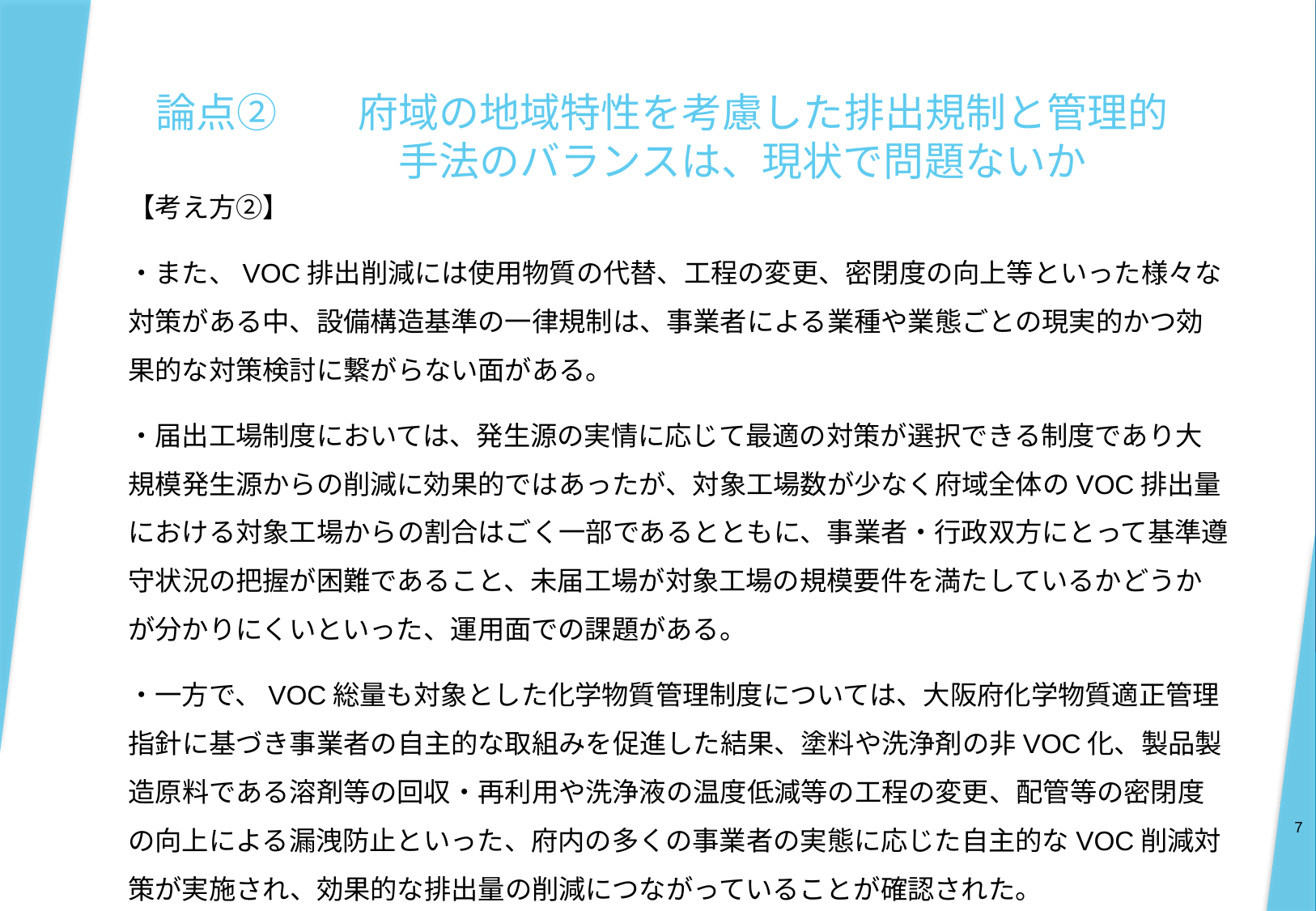

# 論点②　　府域の地域特性を考慮した排出規制と管理的 　　　　　　手法のバランスは、現状で問題ないか
【考え方②】
・また、VOC排出削減には使用物質の代替、工程の変更、密閉度の向上等といった様々な対策がある中、設備構造基準の一律規制は、事業者による業種や業態ごとの現実的かつ効果的な対策検討に繋がらない面がある。
・届出工場制度においては、発生源の実情に応じて最適の対策が選択できる制度であり大規模発生源からの削減に効果的ではあったが、対象工場数が少なく府域全体のVOC排出量における対象工場からの割合はごく一部であるとともに、事業者・行政双方にとって基準遵守状況の把握が困難であること、未届工場が対象工場の規模要件を満たしているかどうかが分かりにくいといった、運用面での課題がある。
・一方で、VOC総量も対象とした化学物質管理制度については、大阪府化学物質適正管理指針に基づき事業者の自主的な取組みを促進した結果、塗料や洗浄剤の非VOC化、製品製造原料である溶剤等の回収・再利用や洗浄液の温度低減等の工程の変更、配管等の密閉度の向上による漏洩防止といった、府内の多くの事業者の実態に応じた自主的なVOC削減対策が実施され、効果的な排出量の削減につながっていることが確認された。

7